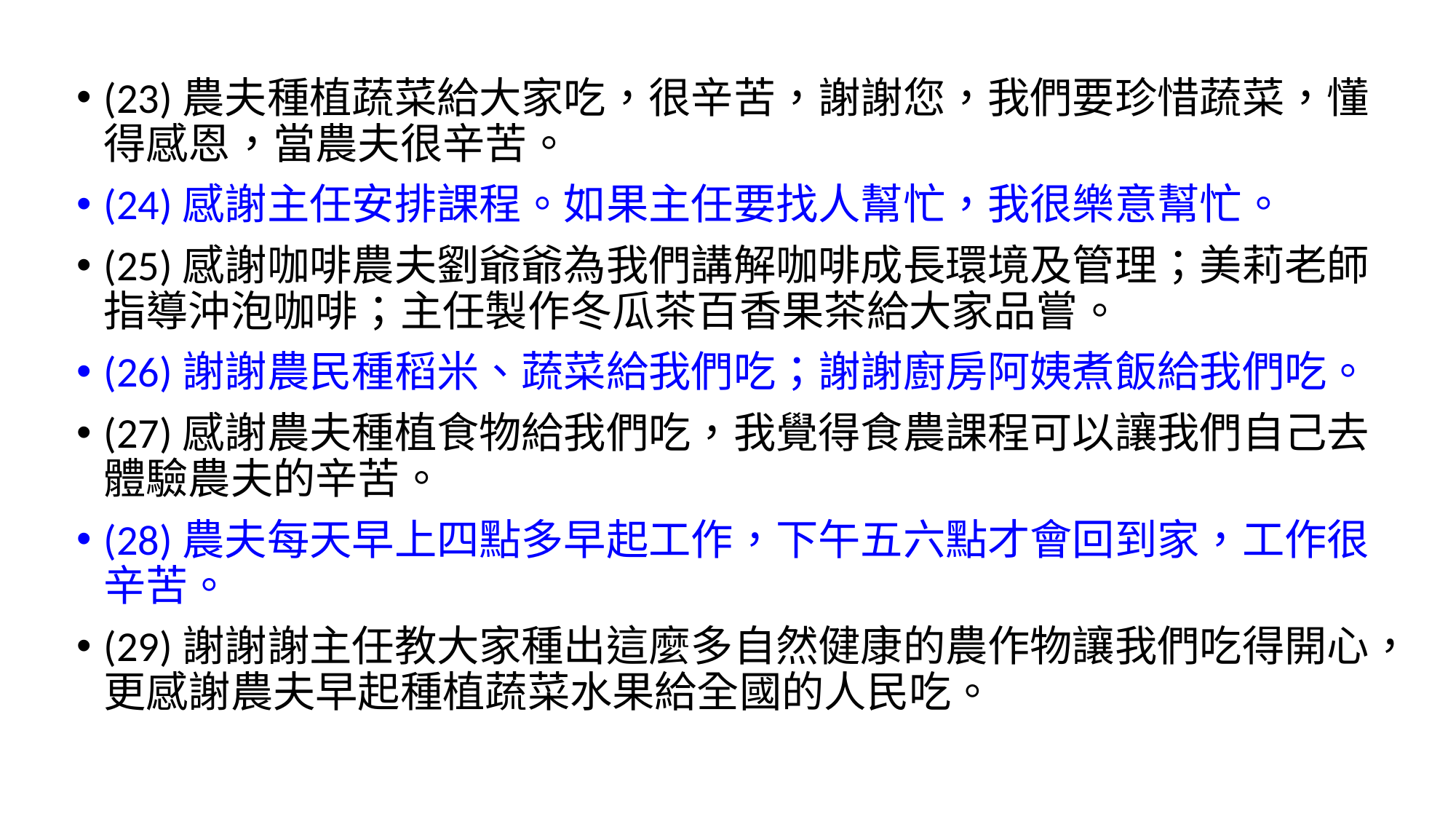

(23)農夫種植蔬菜給大家吃，很辛苦，謝謝您，我們要珍惜蔬菜，懂得感恩，當農夫很辛苦。
(24)感謝主任安排課程。如果主任要找人幫忙，我很樂意幫忙。
(25)感謝咖啡農夫劉爺爺為我們講解咖啡成長環境及管理；美莉老師指導沖泡咖啡；主任製作冬瓜茶百香果茶給大家品嘗。
(26)謝謝農民種稻米、蔬菜給我們吃；謝謝廚房阿姨煮飯給我們吃。
(27)感謝農夫種植食物給我們吃，我覺得食農課程可以讓我們自己去體驗農夫的辛苦。
(28)農夫每天早上四點多早起工作，下午五六點才會回到家，工作很辛苦。
(29)謝謝謝主任教大家種出這麼多自然健康的農作物讓我們吃得開心，更感謝農夫早起種植蔬菜水果給全國的人民吃。